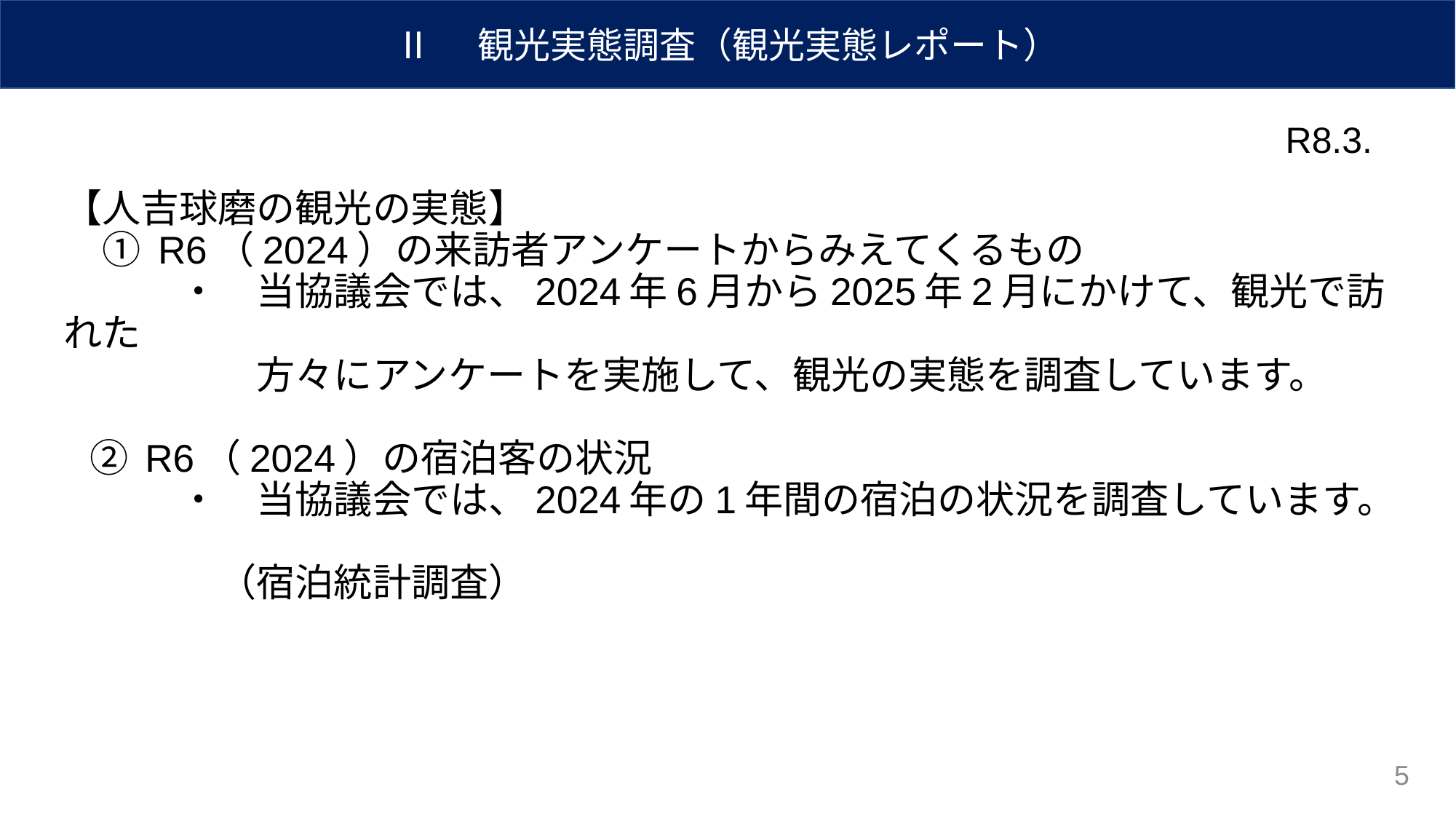

Ⅱ　観光実態調査（観光実態レポート）
R8.3.
# 【人吉球磨の観光の実態】　 　① R6（2024）の来訪者アンケートからみえてくるもの 　　　・　当協議会では、2024年6月から2025年2月にかけて、観光で訪れた 　　　　　方々にアンケートを実施して、観光の実態を調査しています。 　 ② R6（2024）の宿泊客の状況 　　　・　当協議会では、2024年の1年間の宿泊の状況を調査しています。 　　　　（宿泊統計調査）
5
5